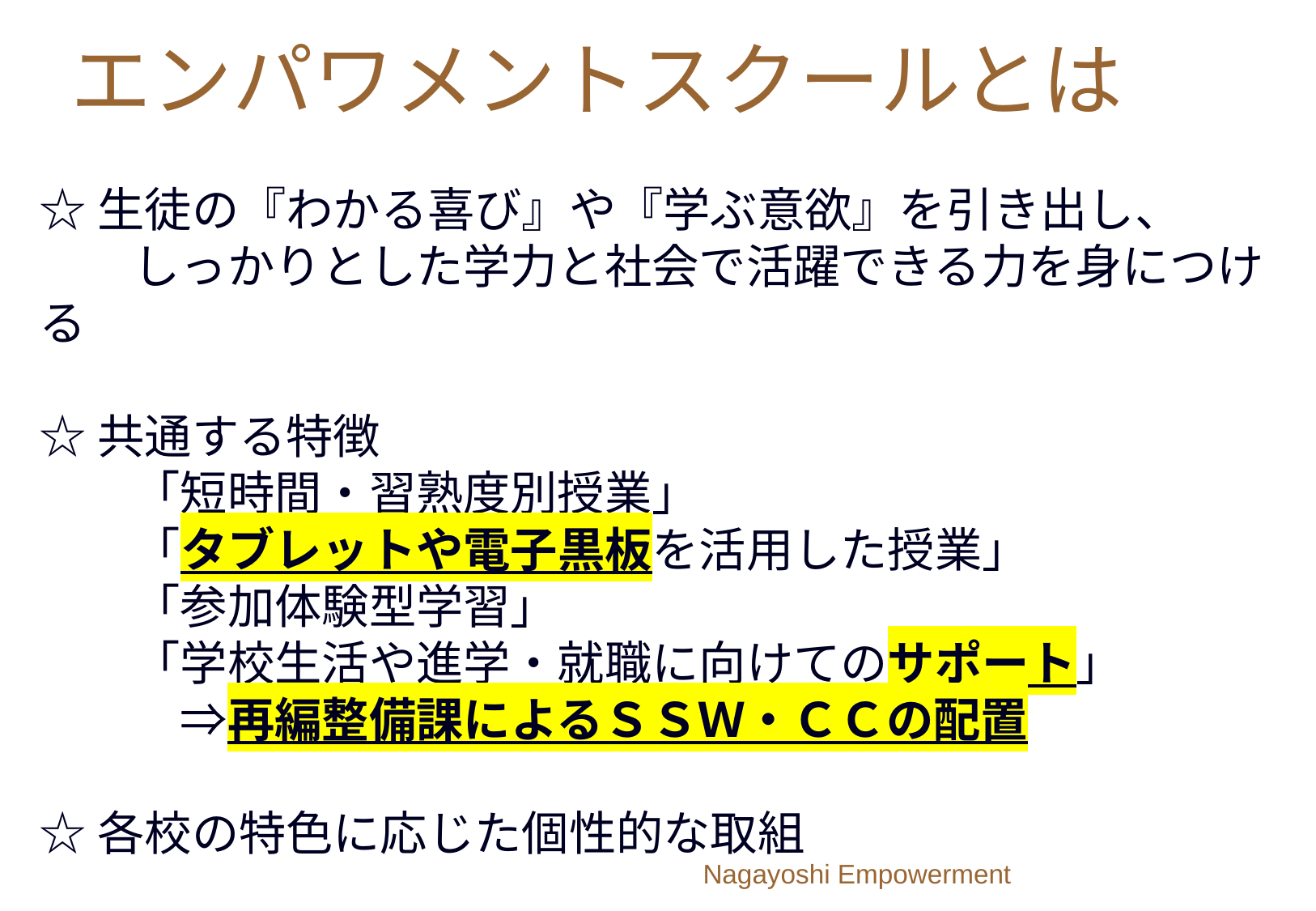

# エンパワメントスクールとは
☆生徒の『わかる喜び』や『学ぶ意欲』を引き出し、
　　しっかりとした学力と社会で活躍できる力を身につける

☆共通する特徴
　　「短時間・習熟度別授業」
　　「タブレットや電子黒板を活用した授業」
　　「参加体験型学習」
　　「学校生活や進学・就職に向けてのサポート」
　　　⇒再編整備課によるＳＳＷ・ＣＣの配置

☆各校の特色に応じた個性的な取組
18